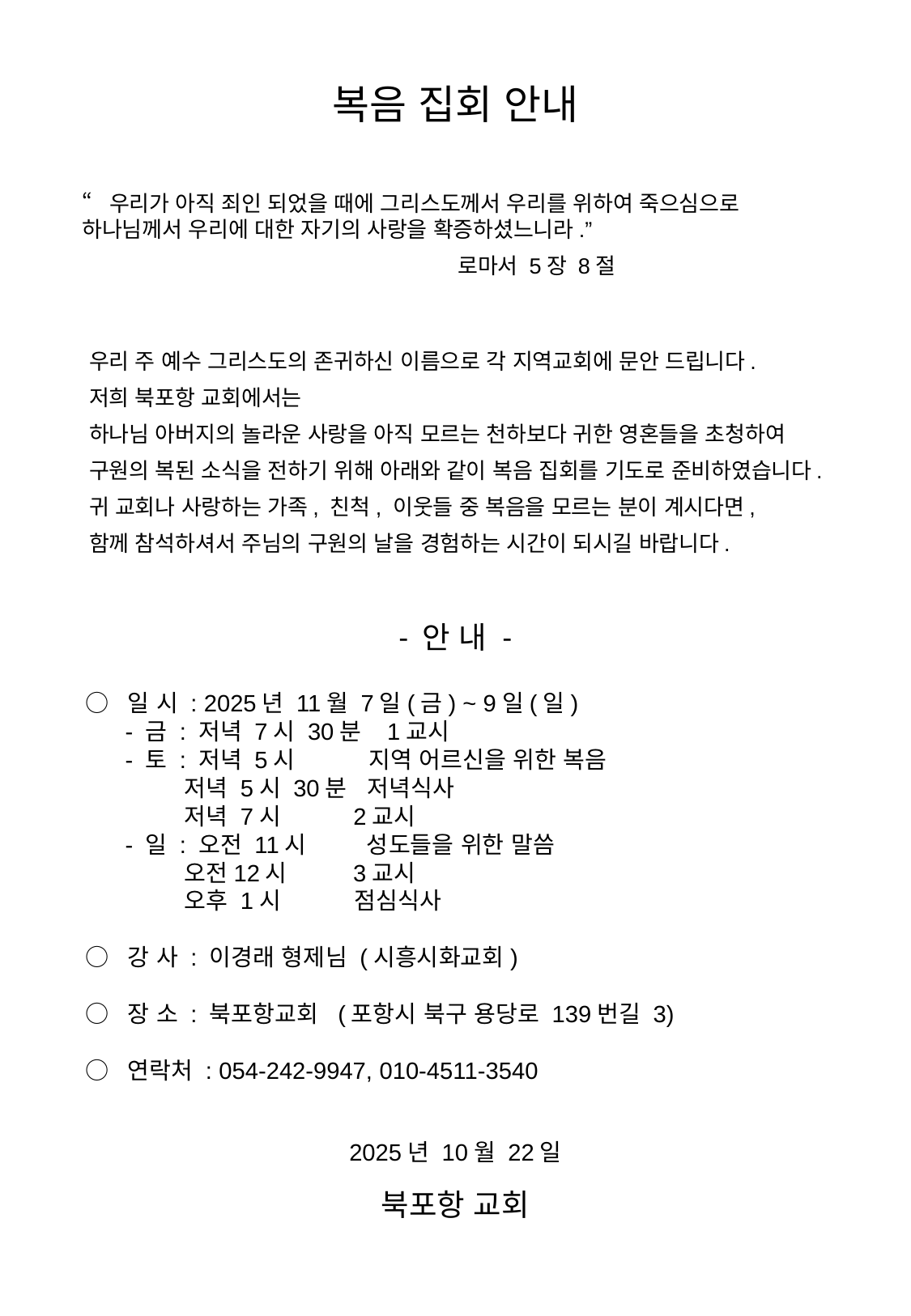

복음 집회 안내
“우리가 아직 죄인 되었을 때에 그리스도께서 우리를 위하여 죽으심으로
하나님께서 우리에 대한 자기의 사랑을 확증하셨느니라.”
                                                             로마서 5장 8절
우리 주 예수 그리스도의 존귀하신 이름으로 각 지역교회에 문안 드립니다.
저희 북포항 교회에서는
하나님 아버지의 놀라운 사랑을 아직 모르는 천하보다 귀한 영혼들을 초청하여
구원의 복된 소식을 전하기 위해 아래와 같이 복음 집회를 기도로 준비하였습니다.
귀 교회나 사랑하는 가족, 친척, 이웃들 중 복음을 모르는 분이 계시다면,
함께 참석하셔서 주님의 구원의 날을 경험하는 시간이 되시길 바랍니다.
- 안 내 -
○  일 시 : 2025년 11월 7일(금) ~ 9일(일)
      - 금 : 저녁 7시 30분   1교시
      - 토 : 저녁 5시           지역 어르신을 위한 복음
              저녁 5시 30분   저녁식사
              저녁 7시          2교시
      - 일 : 오전 11시         성도들을 위한 말씀
              오전12시         3교시
              오후 1시           점심식사

○  강 사 : 이경래 형제님 (시흥시화교회)

○  장 소 : 북포항교회  (포항시 북구 용당로 139번길 3)

○  연락처 : 054-242-9947, 010-4511-3540
2025년 10월 22일
북포항 교회